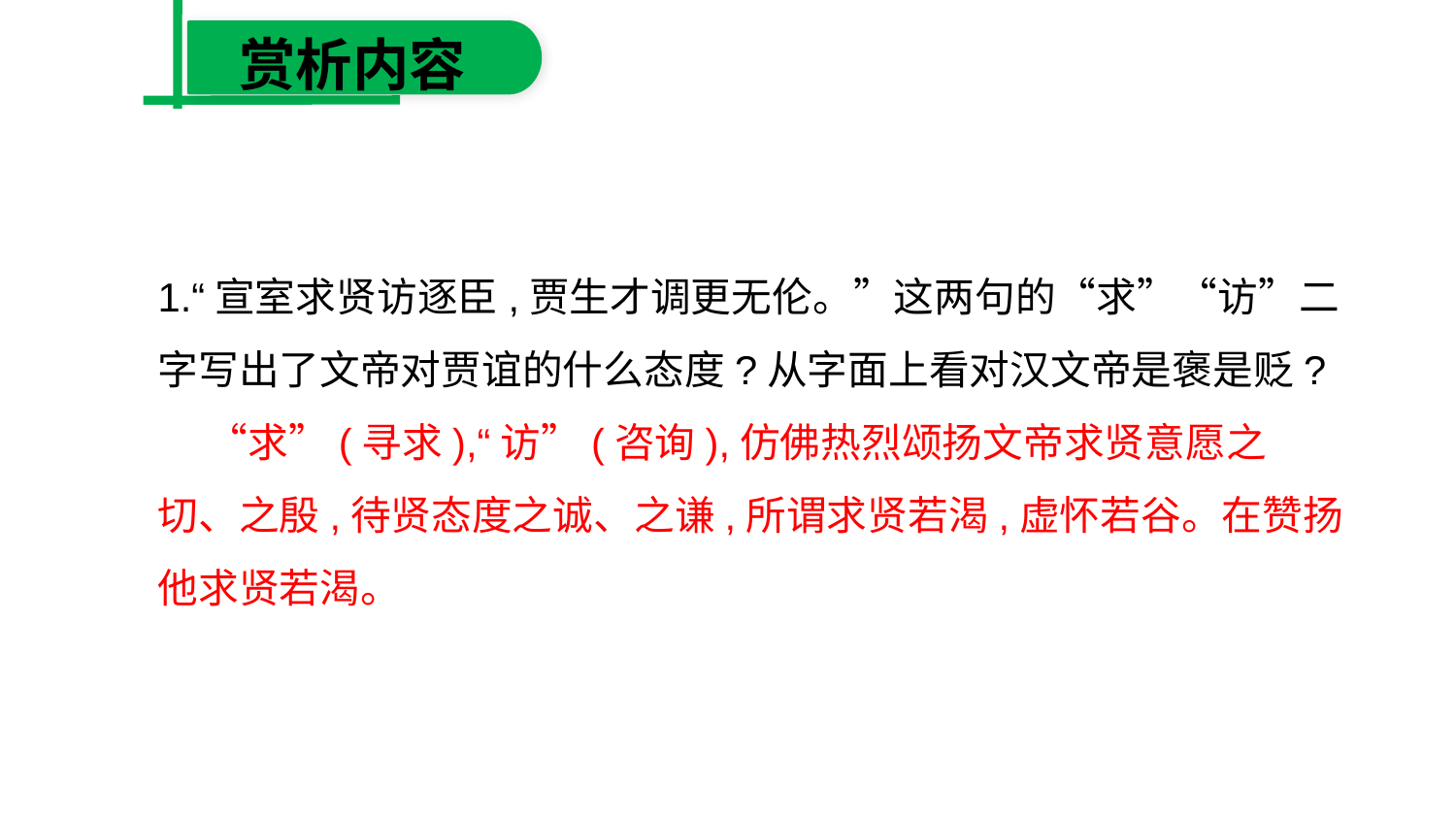

赏析内容
1.“宣室求贤访逐臣,贾生才调更无伦。”这两句的“求”“访”二字写出了文帝对贾谊的什么态度?从字面上看对汉文帝是褒是贬?
　 “求”(寻求),“访”(咨询),仿佛热烈颂扬文帝求贤意愿之切、之殷,待贤态度之诚、之谦,所谓求贤若渴,虚怀若谷。在赞扬他求贤若渴。